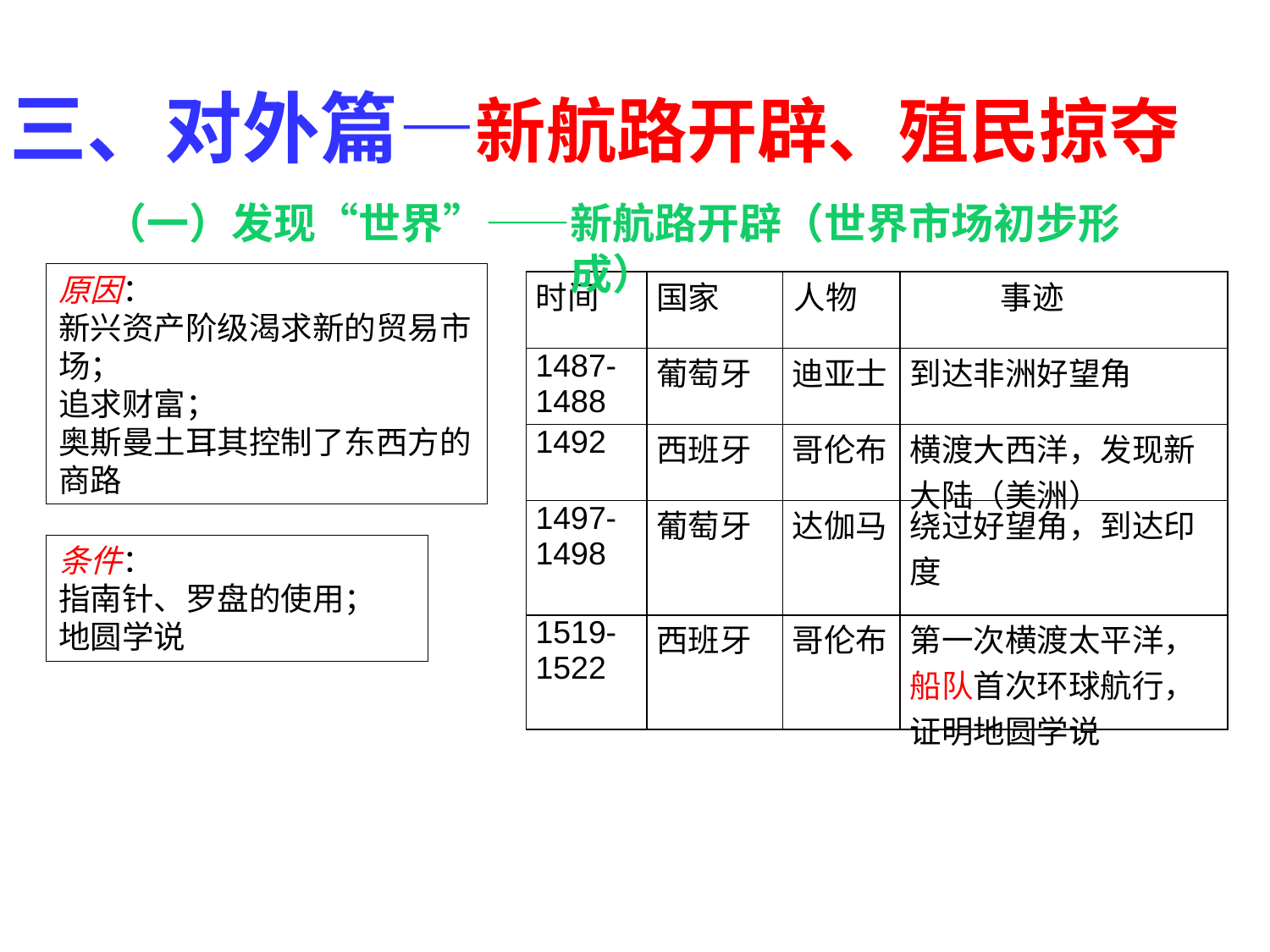

三、对外篇—新航路开辟、殖民掠夺
（一）发现“世界”——新航路开辟（世界市场初步形成）
原因：
新兴资产阶级渴求新的贸易市场；
追求财富；
奥斯曼土耳其控制了东西方的商路
| 时间 | 国家 | 人物 | 事迹 |
| --- | --- | --- | --- |
| 1487-1488 | 葡萄牙 | 迪亚士 | 到达非洲好望角 |
| 1492 | 西班牙 | 哥伦布 | 横渡大西洋，发现新大陆（美洲） |
| 1497-1498 | 葡萄牙 | 达伽马 | 绕过好望角，到达印度 |
| 1519-1522 | 西班牙 | 哥伦布 | 第一次横渡太平洋，船队首次环球航行，证明地圆学说 |
条件：
指南针、罗盘的使用；
地圆学说